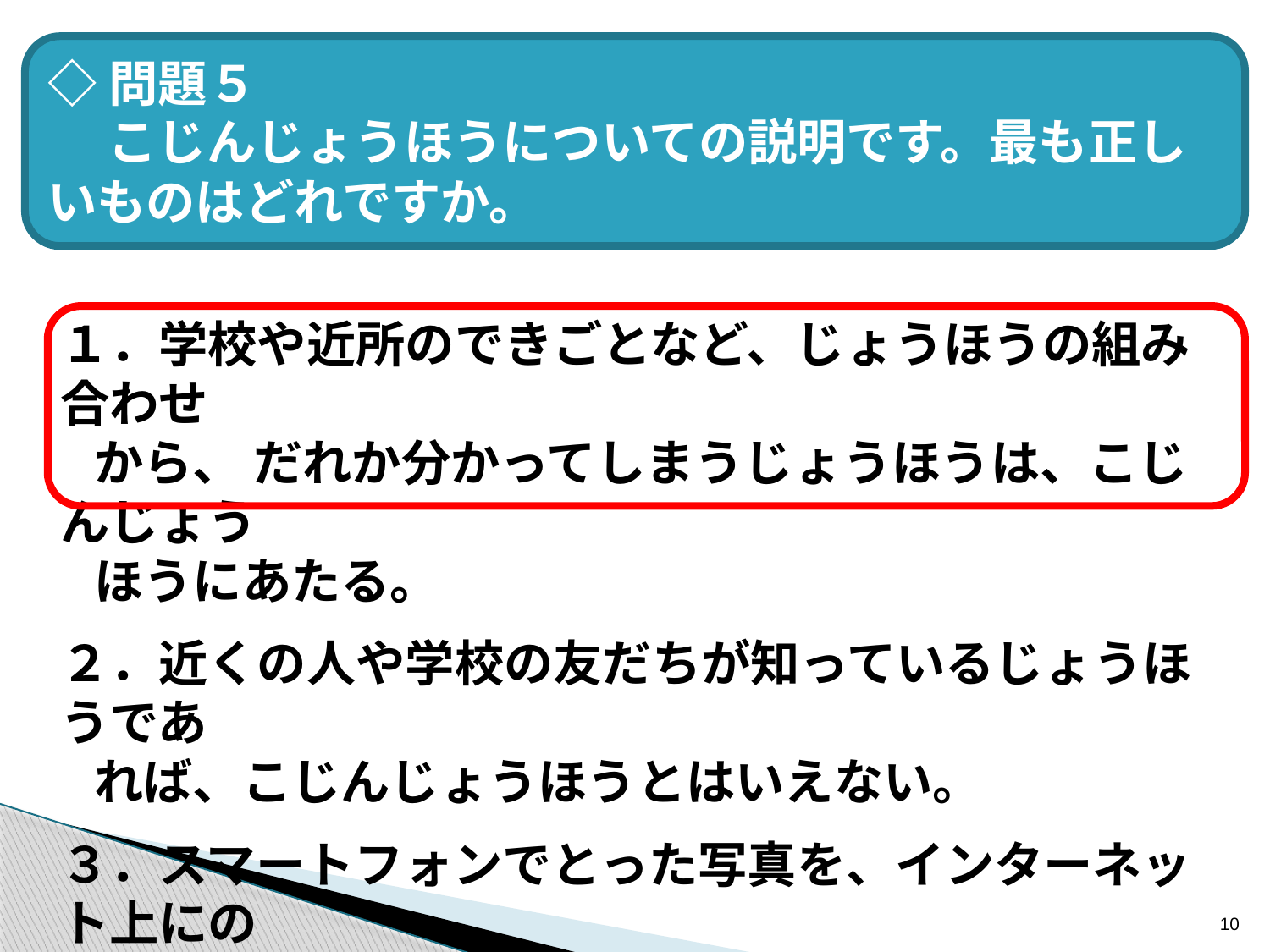

◇問題５
　 こじんじょうほうについての説明です。最も正しいものはどれですか。

１．学校や近所のできごとなど、じょうほうの組み合わせ
  から、 だれか分かってしまうじょうほうは、こじんじょう
  ほうにあたる。

２．近くの人や学校の友だちが知っているじょうほうであ
  れば、こじんじょうほうとはいえない。

３．スマートフォンでとった写真を、インターネット上にの
  せても、だれがどこでとったかぜったいに分かることは
  ないので、こじんじょうほうにはあたらない。
10